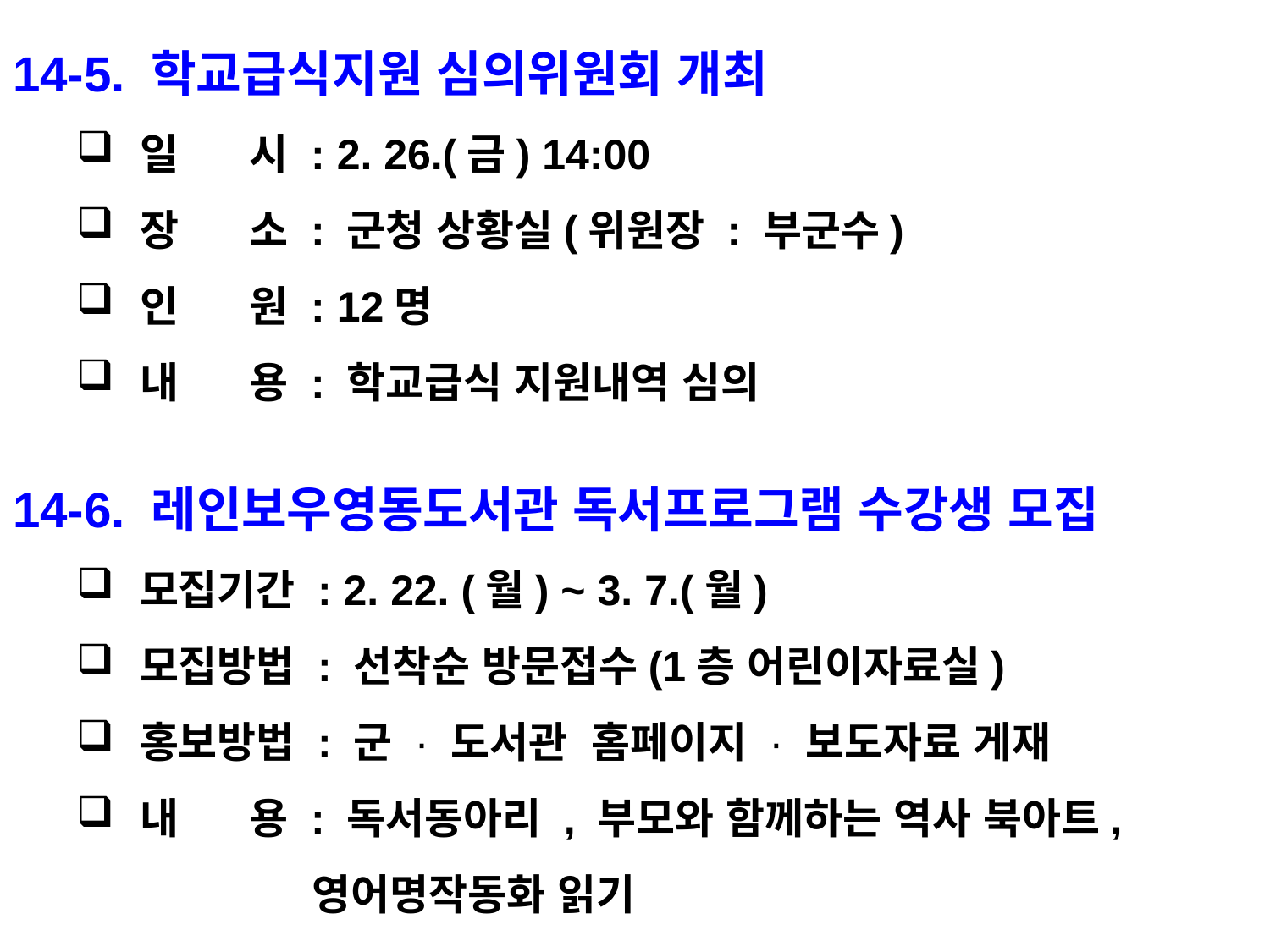

14-5. 학교급식지원 심의위원회 개최
일      시 : 2. 26.(금) 14:00
장      소 : 군청 상황실(위원장 : 부군수)
인      원 : 12명
내      용 : 학교급식 지원내역 심의

14-6. 레인보우영동도서관 독서프로그램 수강생 모집
모집기간 : 2. 22. (월) ~ 3. 7.(월)
모집방법 : 선착순 방문접수(1층 어린이자료실)
홍보방법 : 군 · 도서관  홈페이지 · 보도자료 게재
내      용 : 독서동아리 , 부모와 함께하는 역사 북아트,
                   영어명작동화 읽기